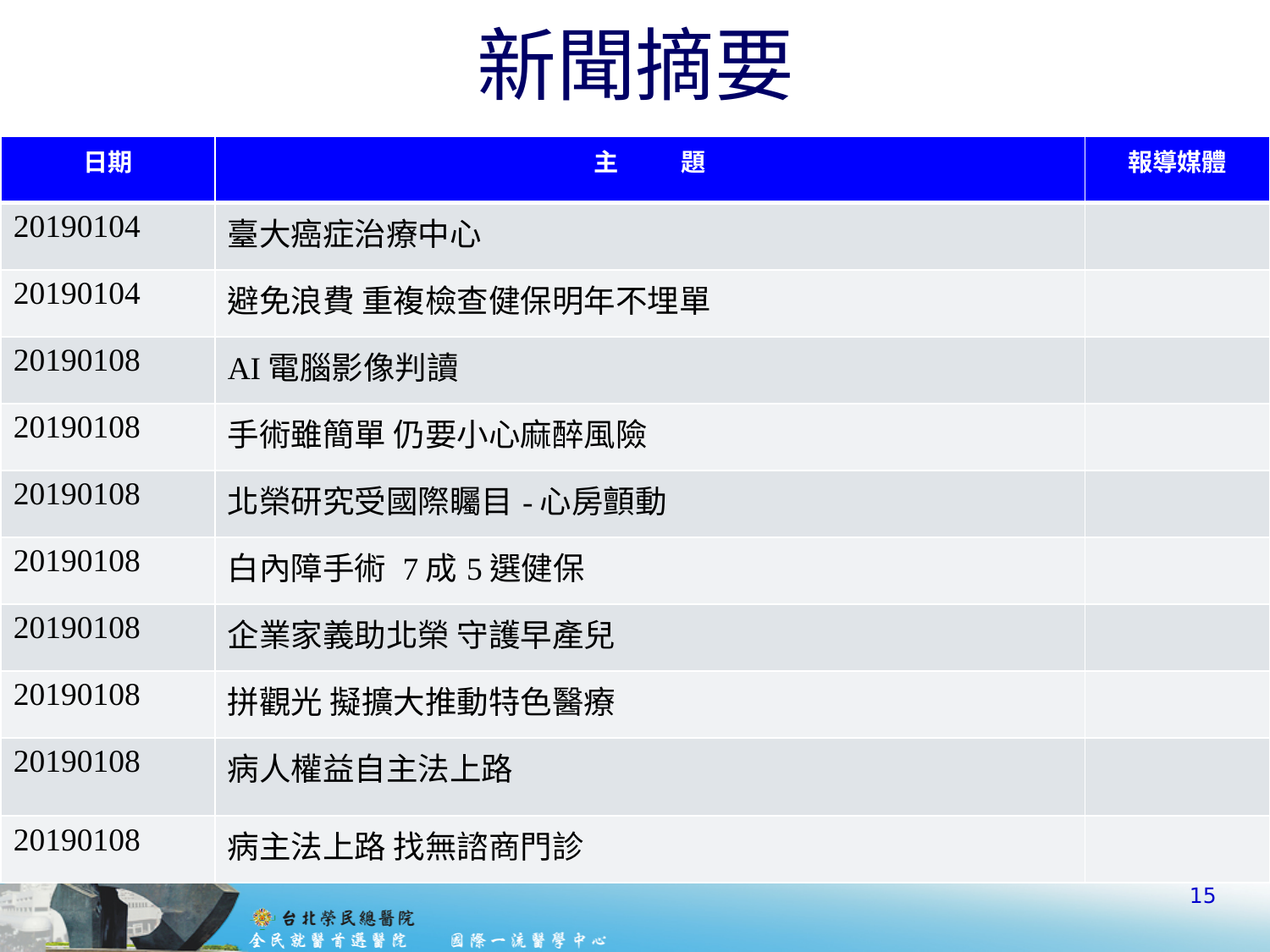

# 新聞摘要
| 日期 | 主 題 | 報導媒體 |
| --- | --- | --- |
| 20190104 | 臺大癌症治療中心 |  |
| 20190104 | 避免浪費 重複檢查健保明年不埋單 |  |
| 20190108 | AI電腦影像判讀 |  |
| 20190108 | 手術雖簡單 仍要小心麻醉風險 |  |
| 20190108 | 北榮研究受國際矚目-心房顫動 |  |
| 20190108 | 白內障手術 7成5選健保 |  |
| 20190108 | 企業家義助北榮 守護早產兒 |  |
| 20190108 | 拼觀光 擬擴大推動特色醫療 |  |
| 20190108 | 病人權益自主法上路 |  |
| 20190108 | 病主法上路 找無諮商門診 |  |
15